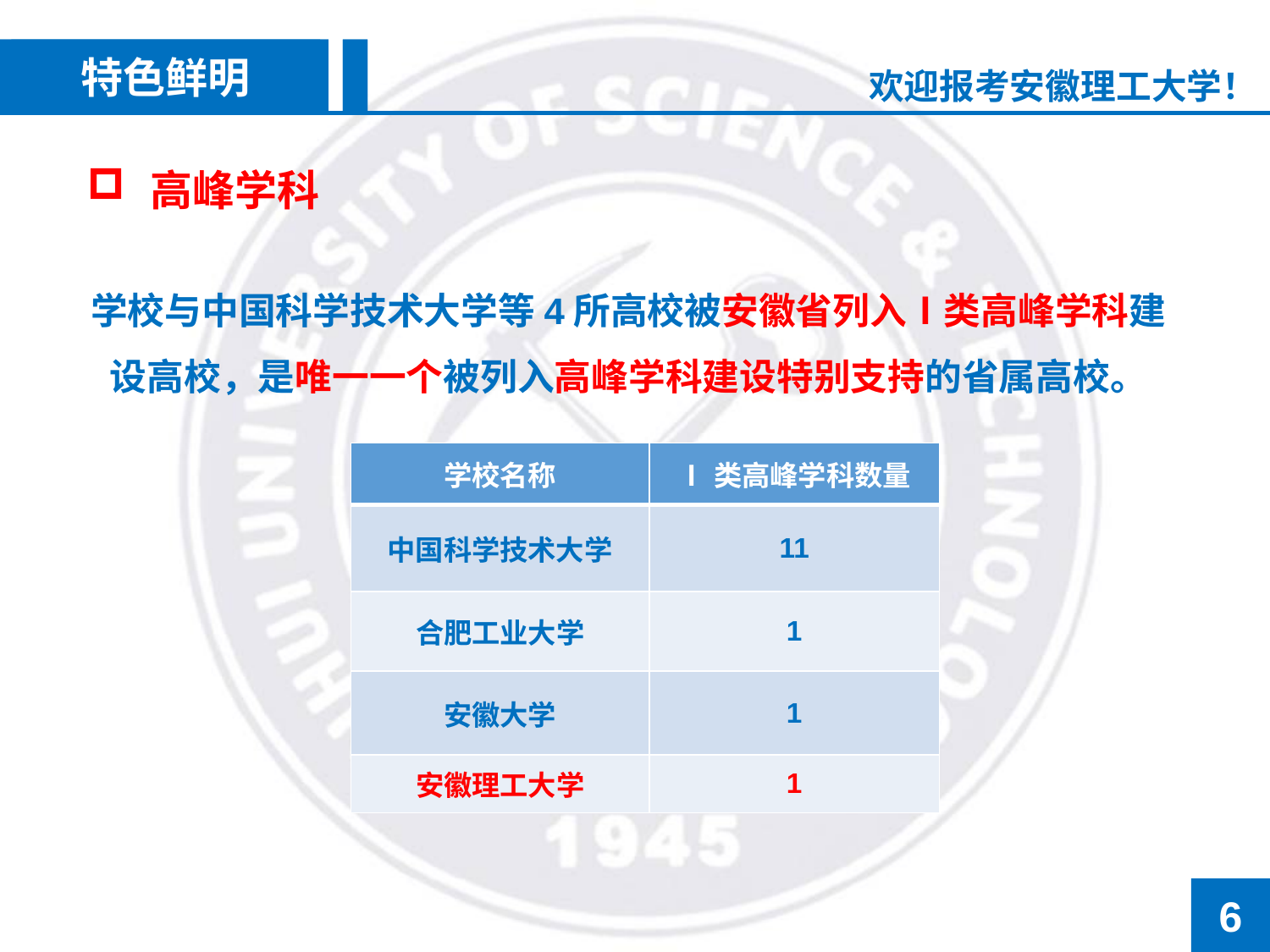

特色鲜明
高峰学科
学校与中国科学技术大学等4所高校被安徽省列入Ⅰ类高峰学科建设高校，是唯一一个被列入高峰学科建设特别支持的省属高校。
| 学校名称 | Ⅰ类高峰学科数量 |
| --- | --- |
| 中国科学技术大学 | 11 |
| 合肥工业大学 | 1 |
| 安徽大学 | 1 |
| 安徽理工大学 | 1 |
6